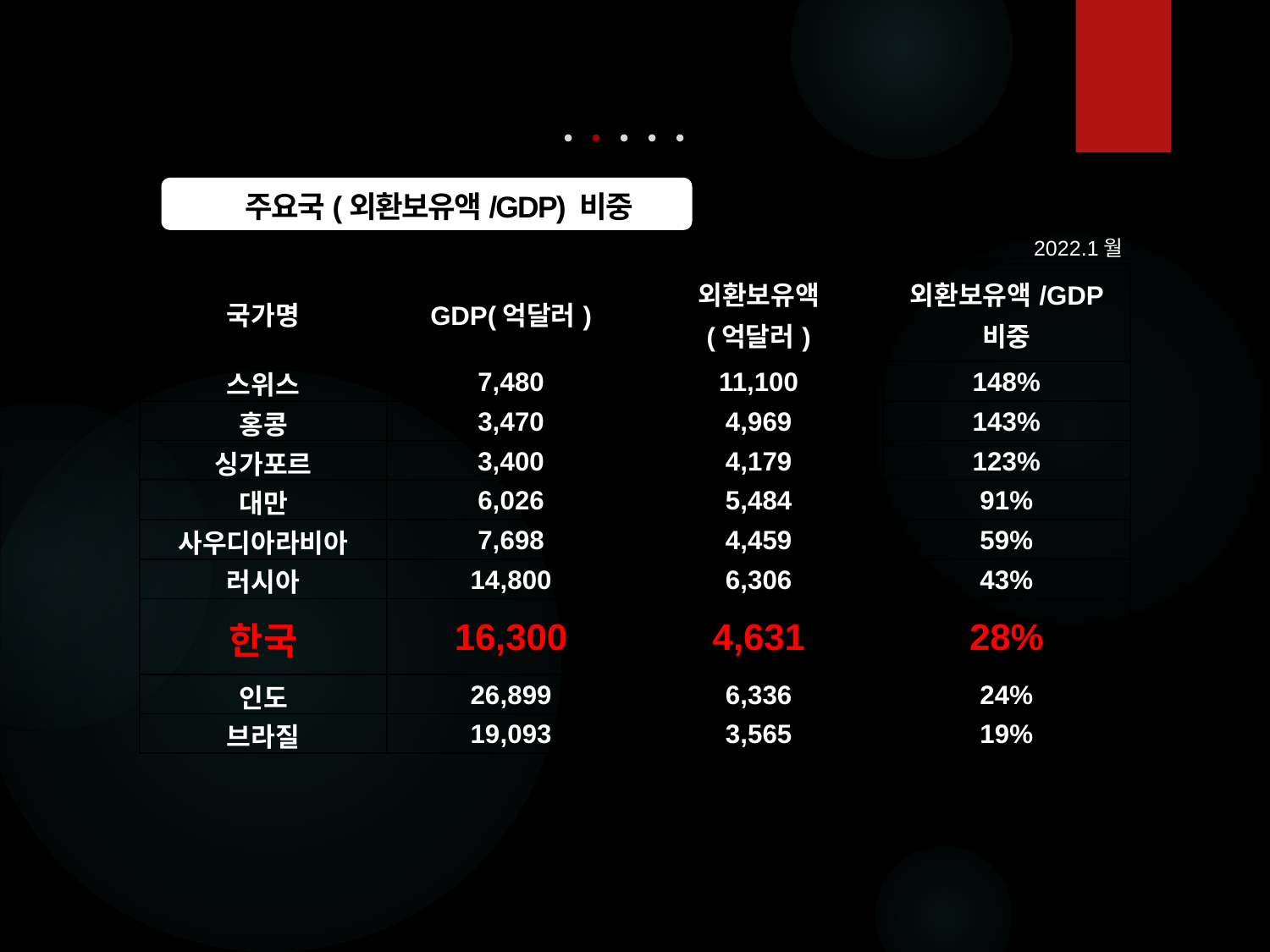

주요국(외환보유액/GDP) 비중
2022.1월
| 국가명 | GDP(억달러) | 외환보유액 (억달러) | 외환보유액/GDP 비중 |
| --- | --- | --- | --- |
| 스위스 | 7,480 | 11,100 | 148% |
| 홍콩 | 3,470 | 4,969 | 143% |
| 싱가포르 | 3,400 | 4,179 | 123% |
| 대만 | 6,026 | 5,484 | 91% |
| 사우디아라비아 | 7,698 | 4,459 | 59% |
| 러시아 | 14,800 | 6,306 | 43% |
| 한국 | 16,300 | 4,631 | 28% |
| 인도 | 26,899 | 6,336 | 24% |
| 브라질 | 19,093 | 3,565 | 19% |